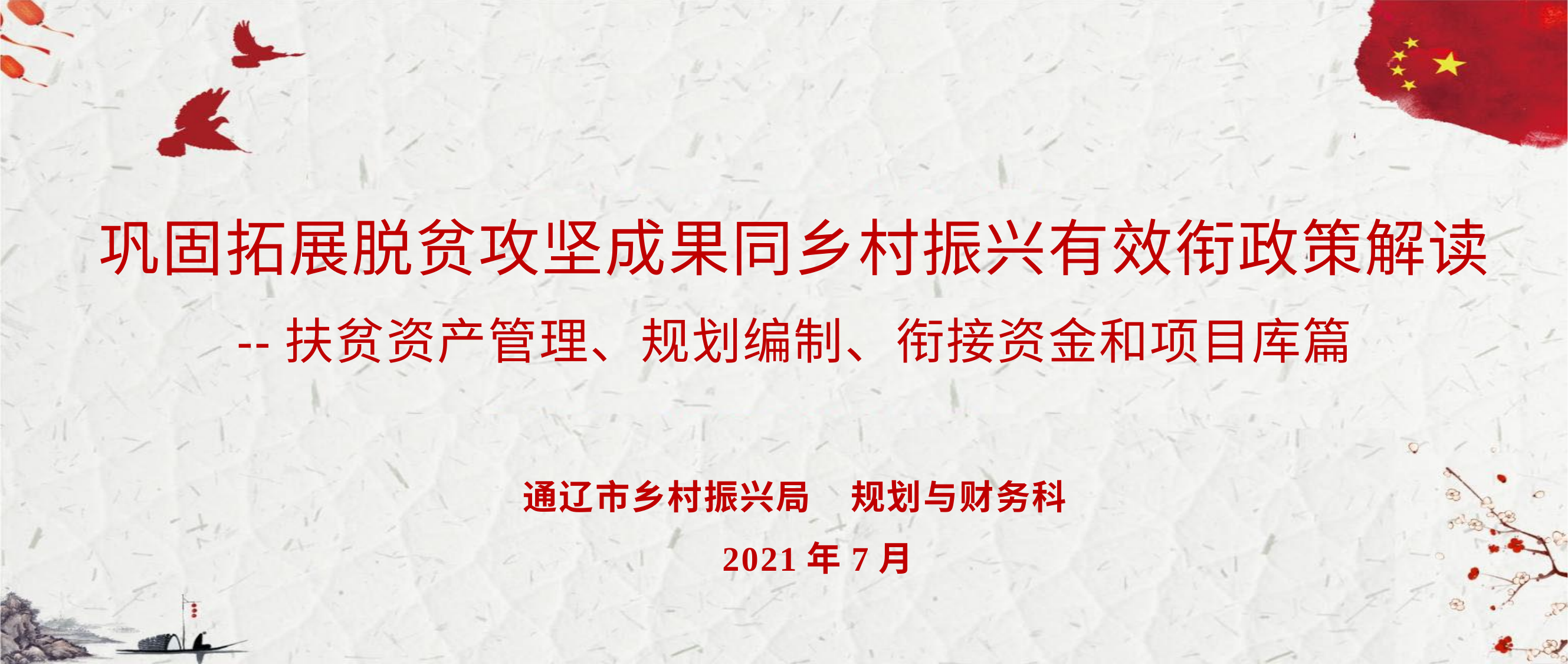

巩固拓展脱贫攻坚成果同乡村振兴有效衔政策解读
--扶贫资产管理、规划编制、衔接资金和项目库篇

通辽市乡村振兴局    规划与财务科
    2021年7月